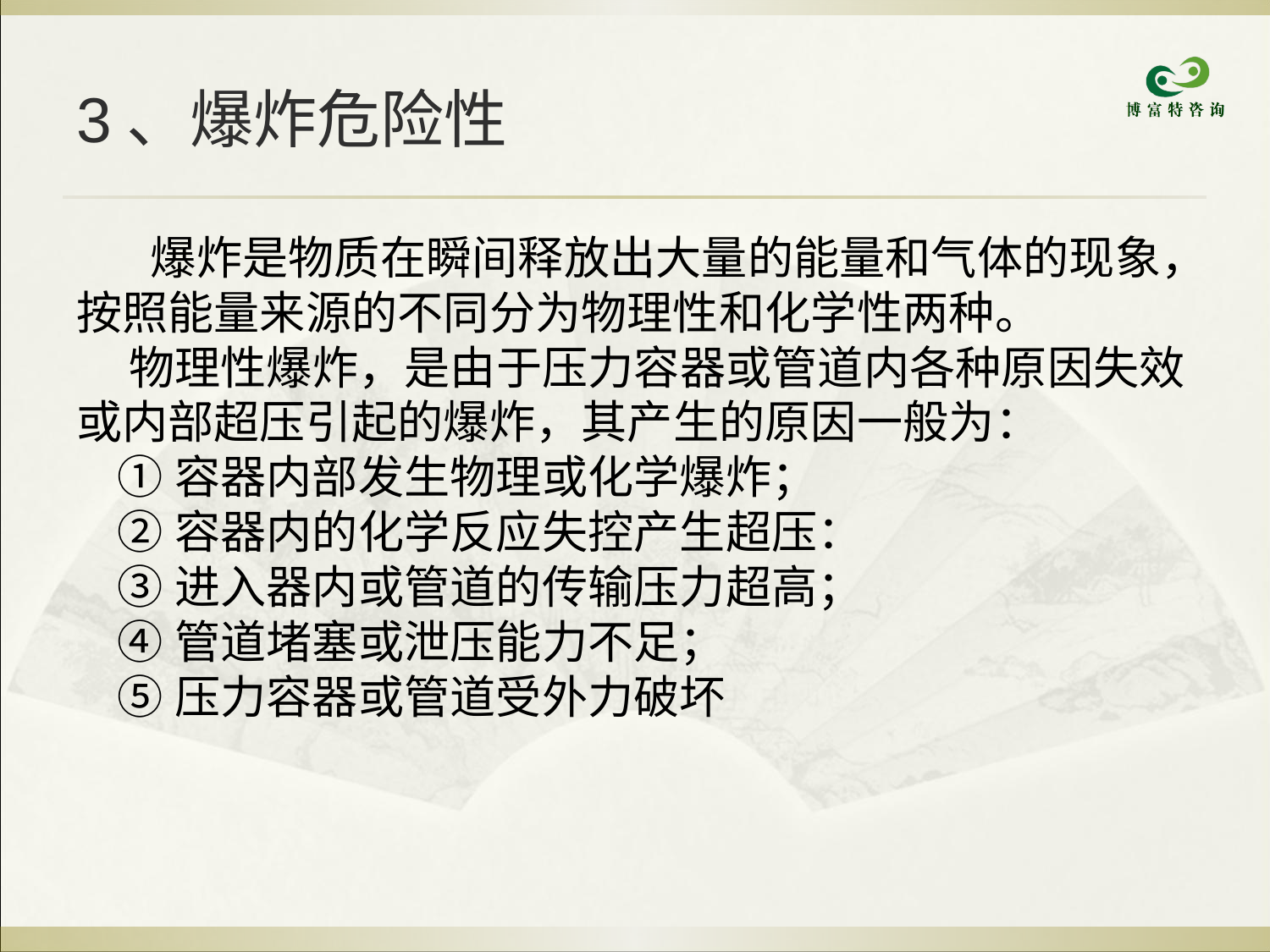

3、爆炸危险性
     爆炸是物质在瞬间释放出大量的能量和气体的现象，按照能量来源的不同分为物理性和化学性两种。
    物理性爆炸，是由于压力容器或管道内各种原因失效或内部超压引起的爆炸，其产生的原因一般为：
    ①容器内部发生物理或化学爆炸；
    ②容器内的化学反应失控产生超压：
    ③进入器内或管道的传输压力超高；
    ④管道堵塞或泄压能力不足；
    ⑤压力容器或管道受外力破坏